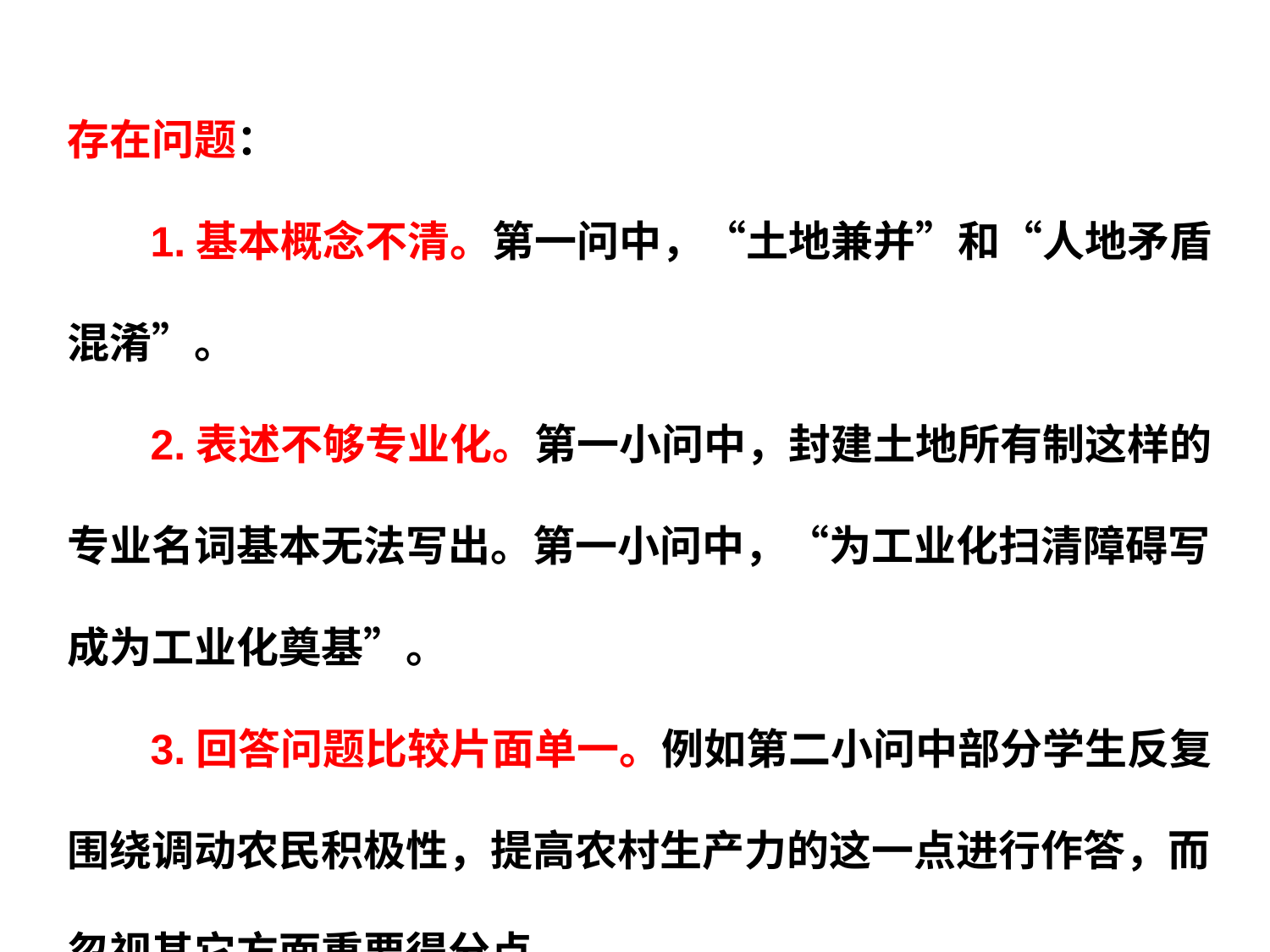

存在问题：
       1.基本概念不清。第一问中，“土地兼并”和“人地矛盾混淆”。
       2.表述不够专业化。第一小问中，封建土地所有制这样的专业名词基本无法写出。第一小问中，“为工业化扫清障碍写成为工业化奠基”。
       3.回答问题比较片面单一。例如第二小问中部分学生反复围绕调动农民积极性，提高农村生产力的这一点进行作答，而忽视其它方面重要得分点。